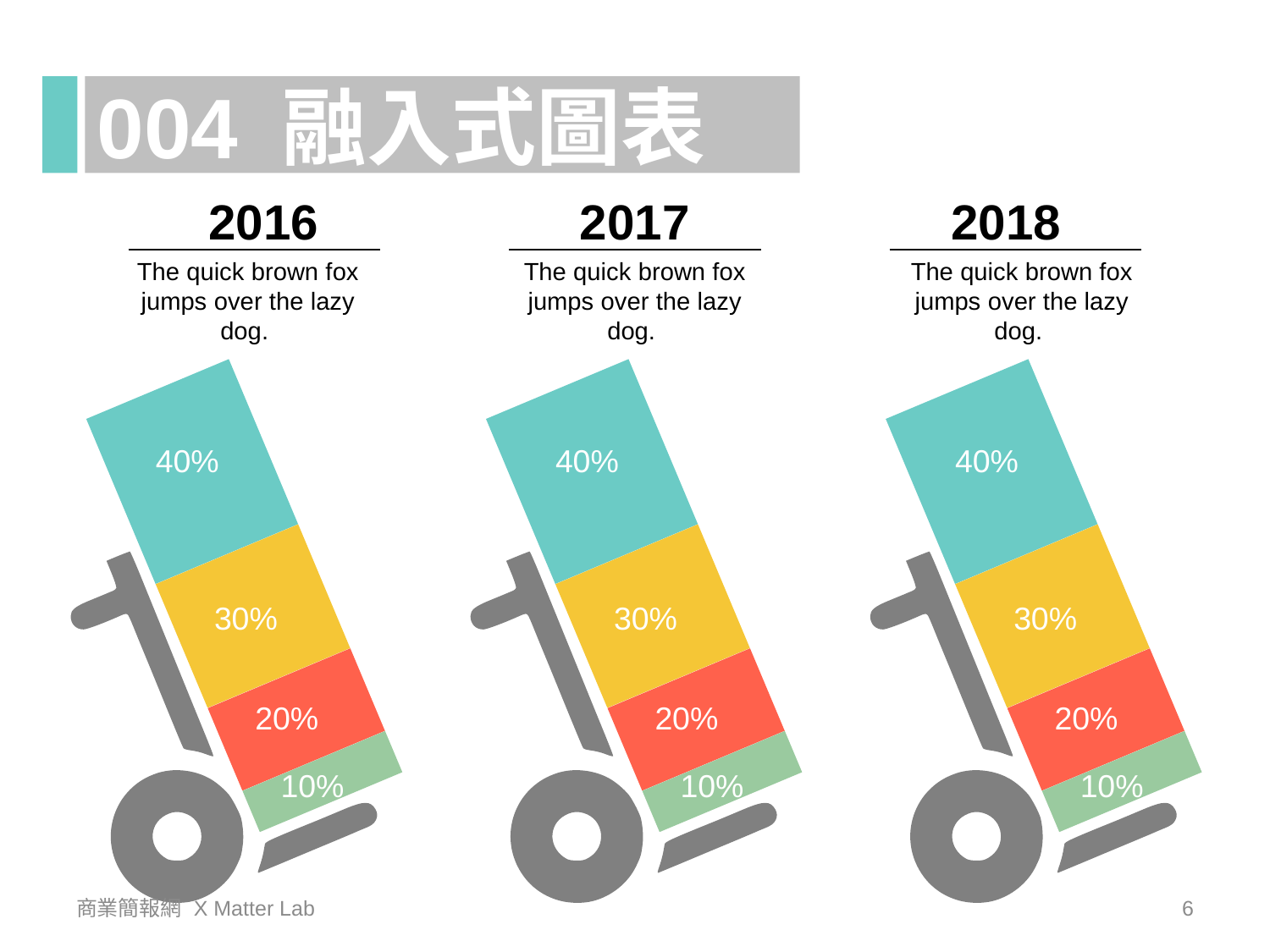

004 融入式圖表
2016
2017
2018
The quick brown fox jumps over the lazy dog.
The quick brown fox jumps over the lazy dog.
The quick brown fox jumps over the lazy dog.

40%

30%

20%

10%

40%

30%

20%

10%

40%

30%

20%

10%

商業簡報網 X Matter Lab
6